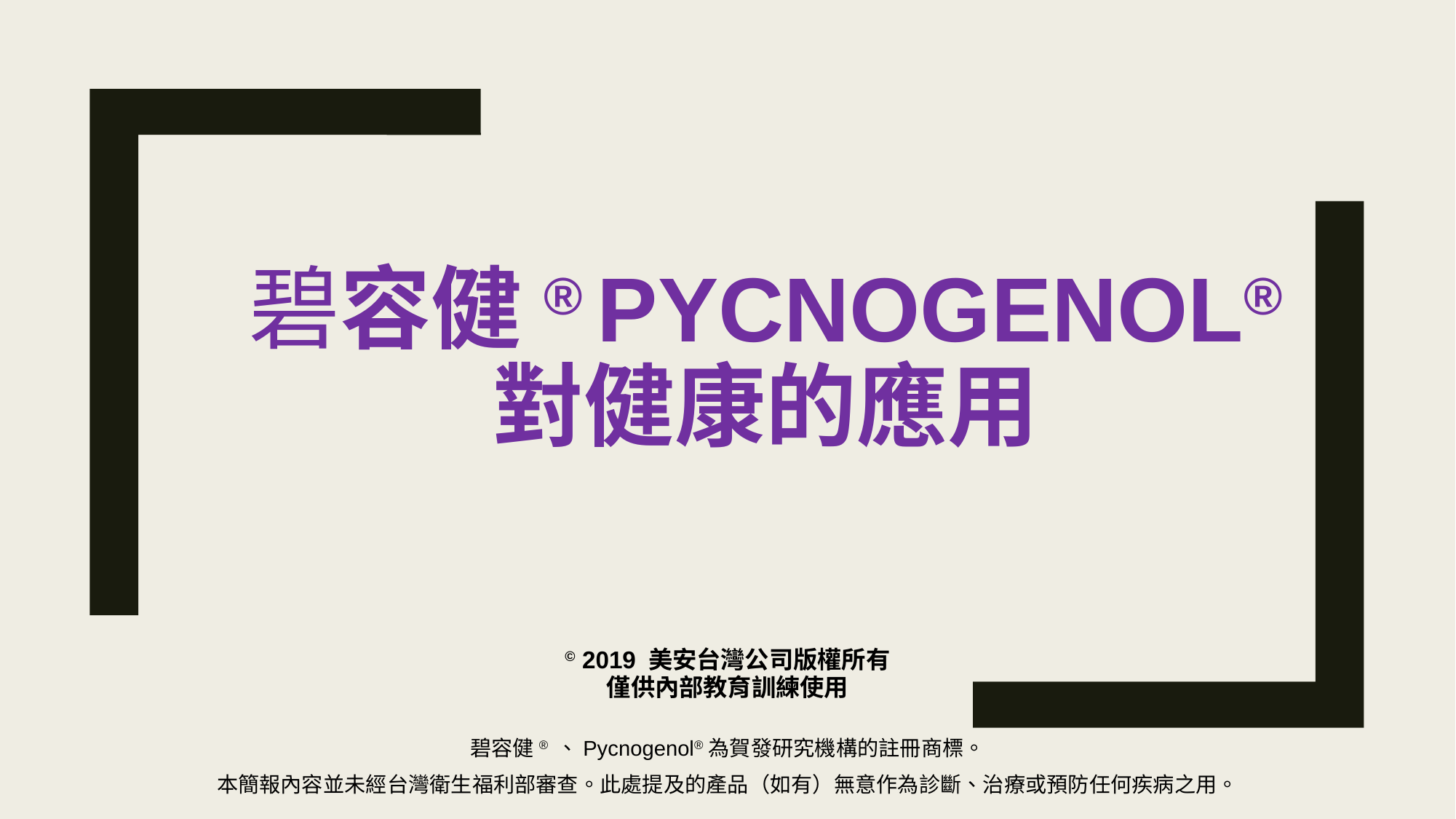

# 碧容健® Pycnogenol® 對健康的應用
© 2019 美安台灣公司版權所有
僅供內部教育訓練使用
碧容健® 、Pycnogenol®為賀發研究機構的註冊商標。
本簡報內容並未經台灣衛生福利部審查。此處提及的產品（如有）無意作為診斷、治療或預防任何疾病之用。